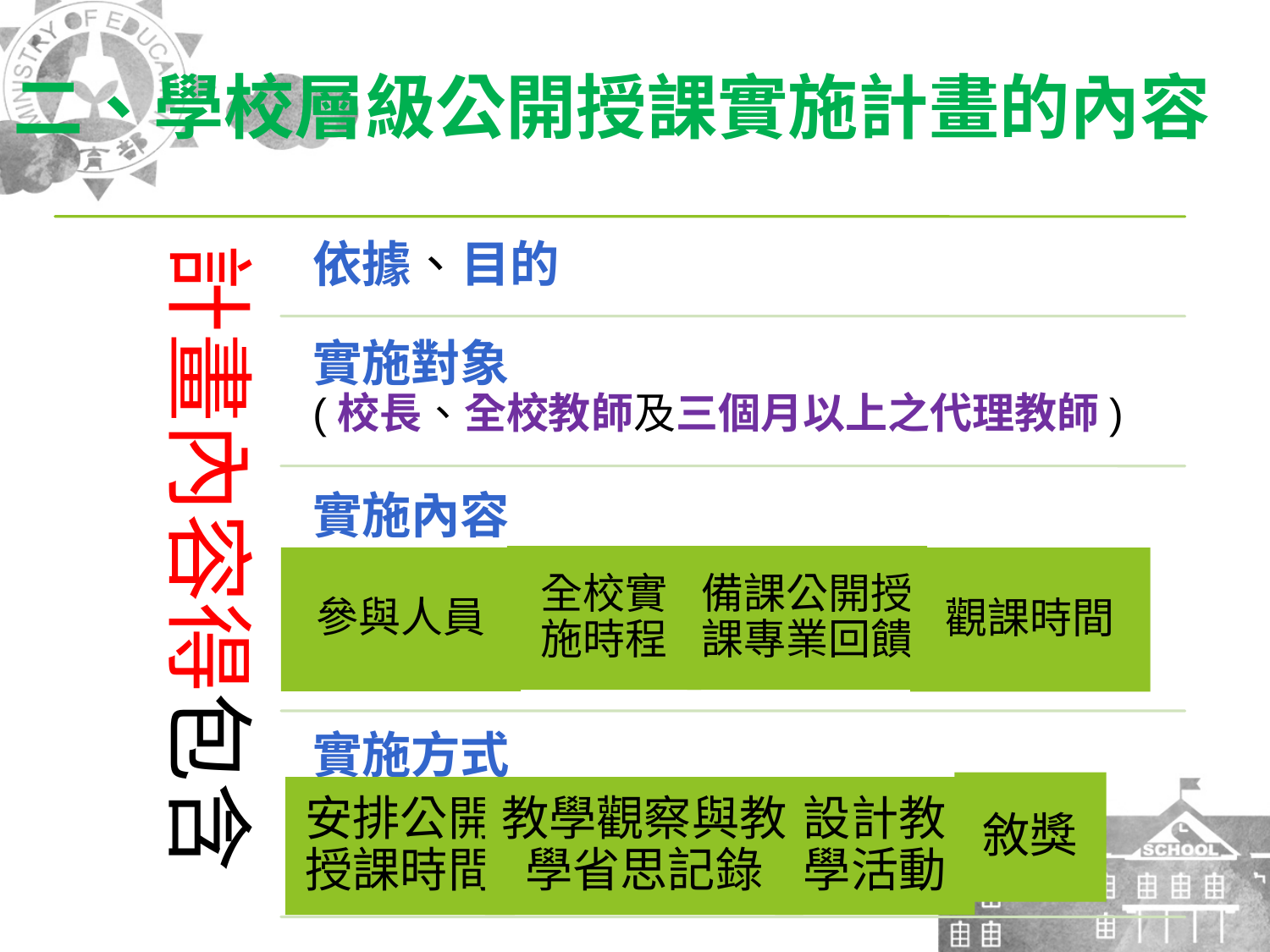

二、學校層級公開授課實施計畫的內容

計畫內容得包含
依據、目的

實施對象
(校長、全校教師及三個月以上之代理教師)

實施內容
全校實
施時程
備課公開授課專業回饋
參與人員
觀課時間

實施方式
敘獎
安排公開授課時間
教學觀察與教學省思記錄
設計教學活動